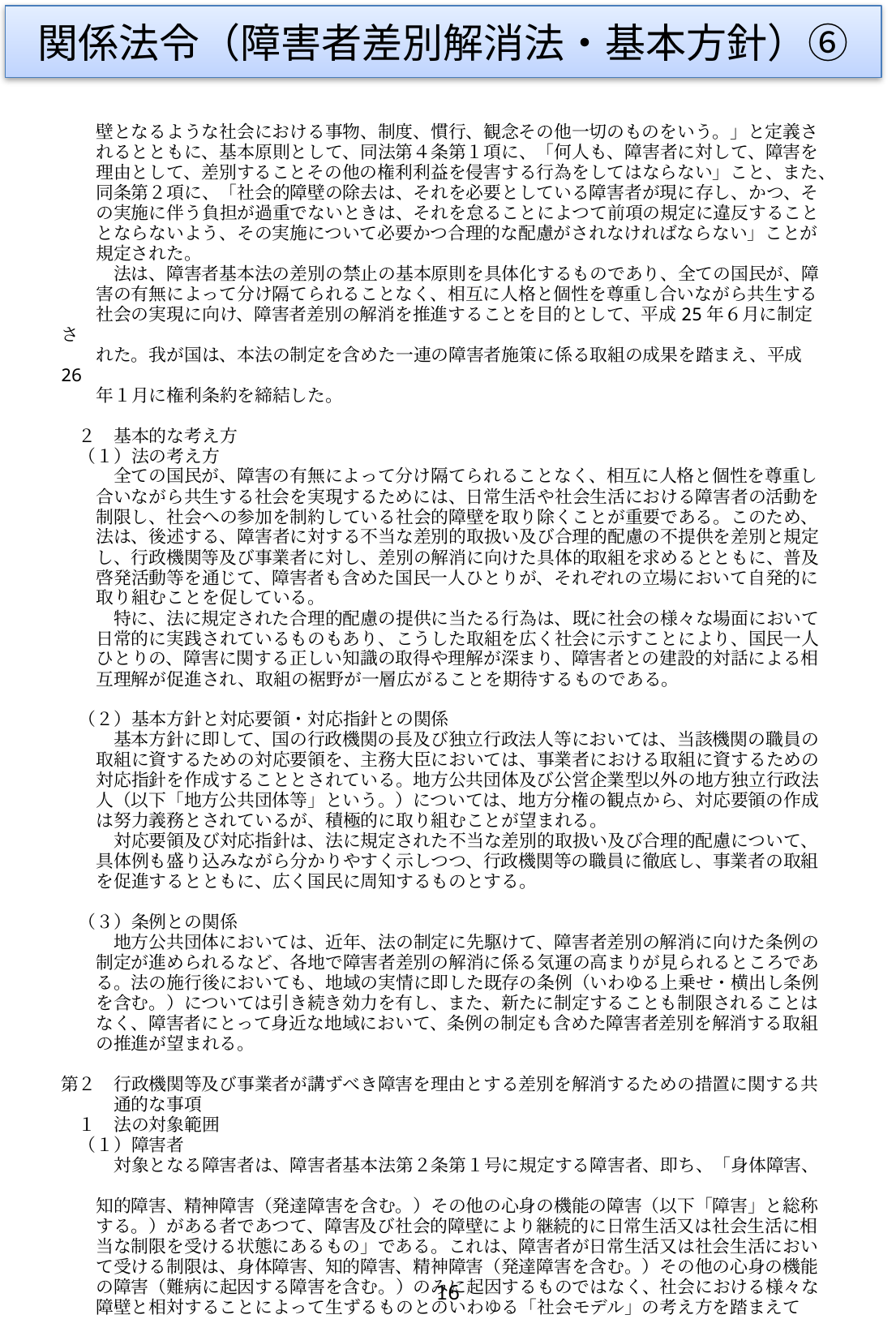

関係法令（障害者差別解消法・基本方針）⑥
　　壁となるような社会における事物、制度、慣行、観念その他一切のものをいう。」と定義さ
　　れるとともに、基本原則として、同法第４条第１項に、「何人も、障害者に対して、障害を
　　理由として、差別することその他の権利利益を侵害する行為をしてはならない」こと、また、
　　同条第２項に、「社会的障壁の除去は、それを必要としている障害者が現に存し、かつ、そ
　　の実施に伴う負担が過重でないときは、それを怠ることによつて前項の規定に違反すること
　　とならないよう、その実施について必要かつ合理的な配慮がされなければならない」ことが
　　規定された。
　　　法は、障害者基本法の差別の禁止の基本原則を具体化するものであり、全ての国民が、障
　　害の有無によって分け隔てられることなく、相互に人格と個性を尊重し合いながら共生する
　　社会の実現に向け、障害者差別の解消を推進することを目的として、平成25年６月に制定さ
　　れた。我が国は、本法の制定を含めた一連の障害者施策に係る取組の成果を踏まえ、平成26
　　年１月に権利条約を締結した。

　２　基本的な考え方
　（１）法の考え方
　　　全ての国民が、障害の有無によって分け隔てられることなく、相互に人格と個性を尊重し
　　合いながら共生する社会を実現するためには、日常生活や社会生活における障害者の活動を
　　制限し、社会への参加を制約している社会的障壁を取り除くことが重要である。このため、
　　法は、後述する、障害者に対する不当な差別的取扱い及び合理的配慮の不提供を差別と規定
　　し、行政機関等及び事業者に対し、差別の解消に向けた具体的取組を求めるとともに、普及
　　啓発活動等を通じて、障害者も含めた国民一人ひとりが、それぞれの立場において自発的に
　　取り組むことを促している。
　　　特に、法に規定された合理的配慮の提供に当たる行為は、既に社会の様々な場面において
　　日常的に実践されているものもあり、こうした取組を広く社会に示すことにより、国民一人
　　ひとりの、障害に関する正しい知識の取得や理解が深まり、障害者との建設的対話による相
　　互理解が促進され、取組の裾野が一層広がることを期待するものである。

　（２）基本方針と対応要領・対応指針との関係
　　　基本方針に即して、国の行政機関の長及び独立行政法人等においては、当該機関の職員の
　　取組に資するための対応要領を、主務大臣においては、事業者における取組に資するための
　　対応指針を作成することとされている。地方公共団体及び公営企業型以外の地方独立行政法
　　人（以下「地方公共団体等」という。）については、地方分権の観点から、対応要領の作成
　　は努力義務とされているが、積極的に取り組むことが望まれる。
　　　対応要領及び対応指針は、法に規定された不当な差別的取扱い及び合理的配慮について、
　　具体例も盛り込みながら分かりやすく示しつつ、行政機関等の職員に徹底し、事業者の取組
　　を促進するとともに、広く国民に周知するものとする。

　（３）条例との関係
　　　地方公共団体においては、近年、法の制定に先駆けて、障害者差別の解消に向けた条例の
　　制定が進められるなど、各地で障害者差別の解消に係る気運の高まりが見られるところであ
　　る。法の施行後においても、地域の実情に即した既存の条例（いわゆる上乗せ・横出し条例
　　を含む。）については引き続き効力を有し、また、新たに制定することも制限されることは
　　なく、障害者にとって身近な地域において、条例の制定も含めた障害者差別を解消する取組
　　の推進が望まれる。

第２　行政機関等及び事業者が講ずべき障害を理由とする差別を解消するための措置に関する共
　　　通的な事項
　１　法の対象範囲
　（１）障害者
　　　対象となる障害者は、障害者基本法第２条第１号に規定する障害者、即ち、「身体障害、
　　知的障害、精神障害（発達障害を含む。）その他の心身の機能の障害（以下「障害」と総称
　　する。）がある者であつて、障害及び社会的障壁により継続的に日常生活又は社会生活に相
　　当な制限を受ける状態にあるもの」である。これは、障害者が日常生活又は社会生活におい
　　て受ける制限は、身体障害、知的障害、精神障害（発達障害を含む。）その他の心身の機能
　　の障害（難病に起因する障害を含む。）のみに起因するものではなく、社会における様々な
　　障壁と相対することによって生ずるものとのいわゆる「社会モデル」の考え方を踏まえて
16